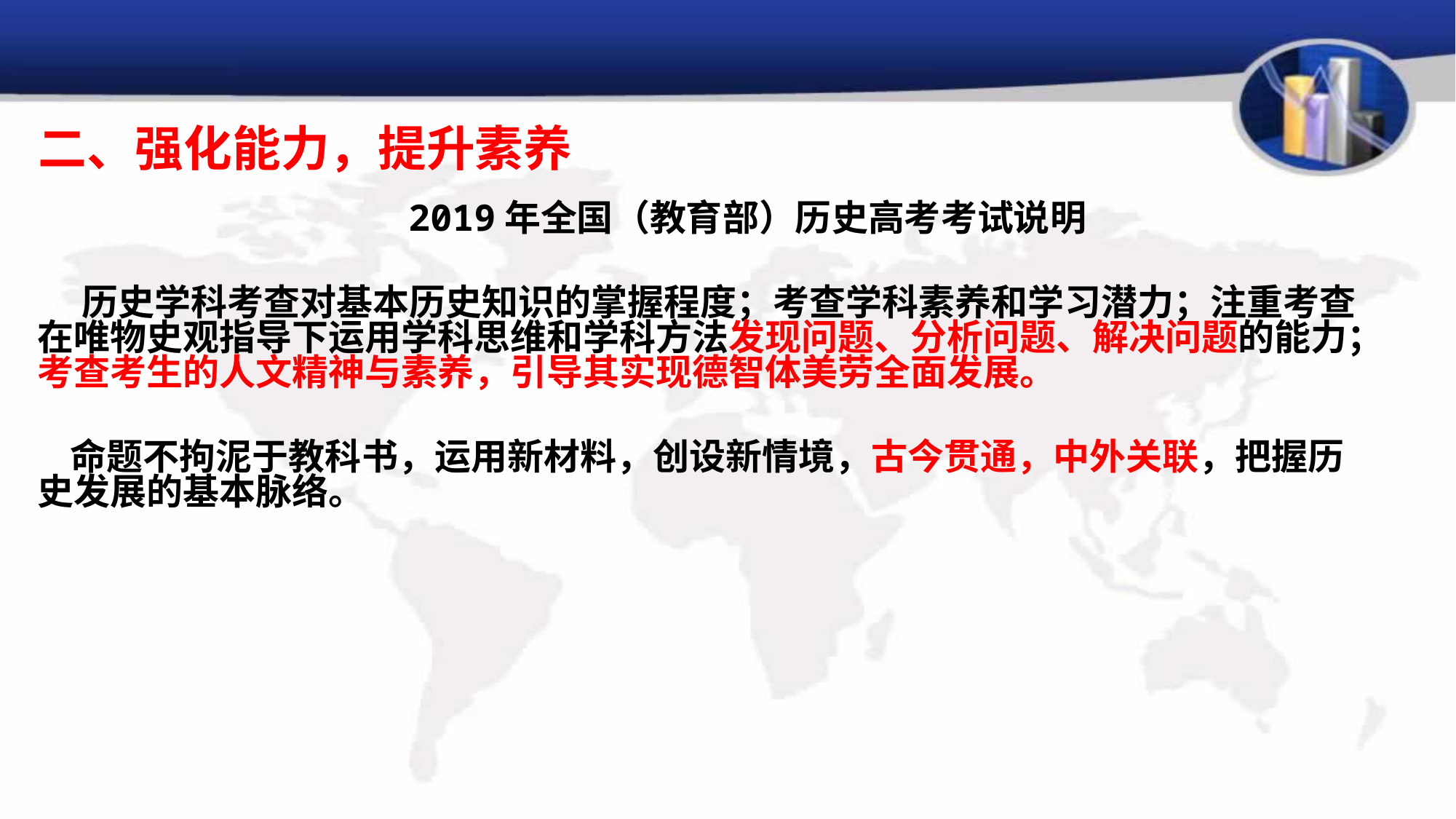

二、强化能力，提升素养
                 2019年全国（教育部）历史高考考试说明

　 历史学科考查对基本历史知识的掌握程度；考查学科素养和学习潜力；注重考查在唯物史观指导下运用学科思维和学科方法发现问题、分析问题、解决问题的能力；考查考生的人文精神与素养，引导其实现德智体美劳全面发展。

   命题不拘泥于教科书，运用新材料，创设新情境，古今贯通，中外关联，把握历史发展的基本脉络。